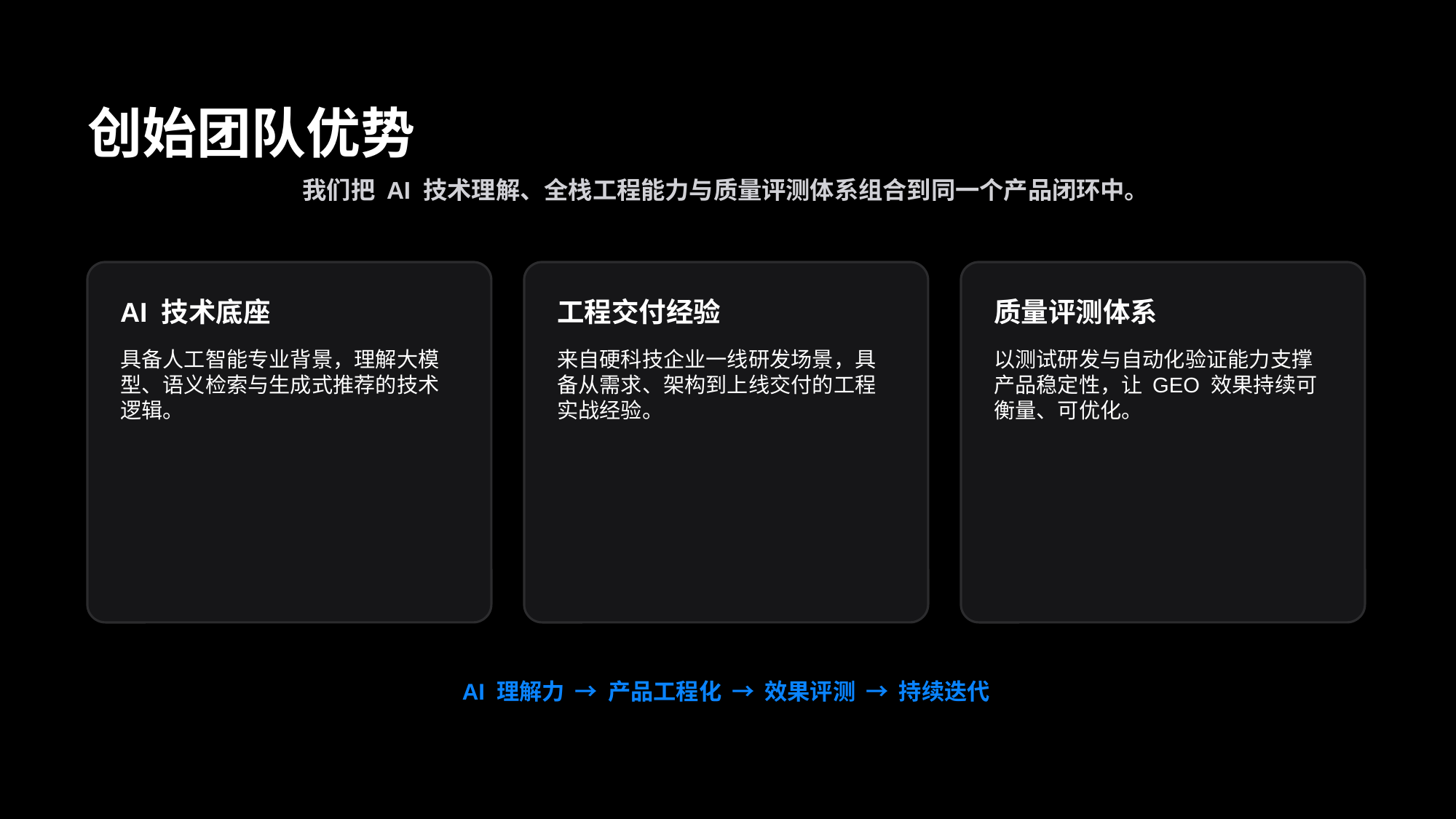

创始团队优势
我们把 AI 技术理解、全栈工程能力与质量评测体系组合到同一个产品闭环中。

AI 技术底座
具备人工智能专业背景，理解大模型、语义检索与生成式推荐的技术逻辑。
工程交付经验
来自硬科技企业一线研发场景，具备从需求、架构到上线交付的工程实战经验。
质量评测体系
以测试研发与自动化验证能力支撑产品稳定性，让 GEO 效果持续可衡量、可优化。
AI 理解力  →  产品工程化  →  效果评测  →  持续迭代